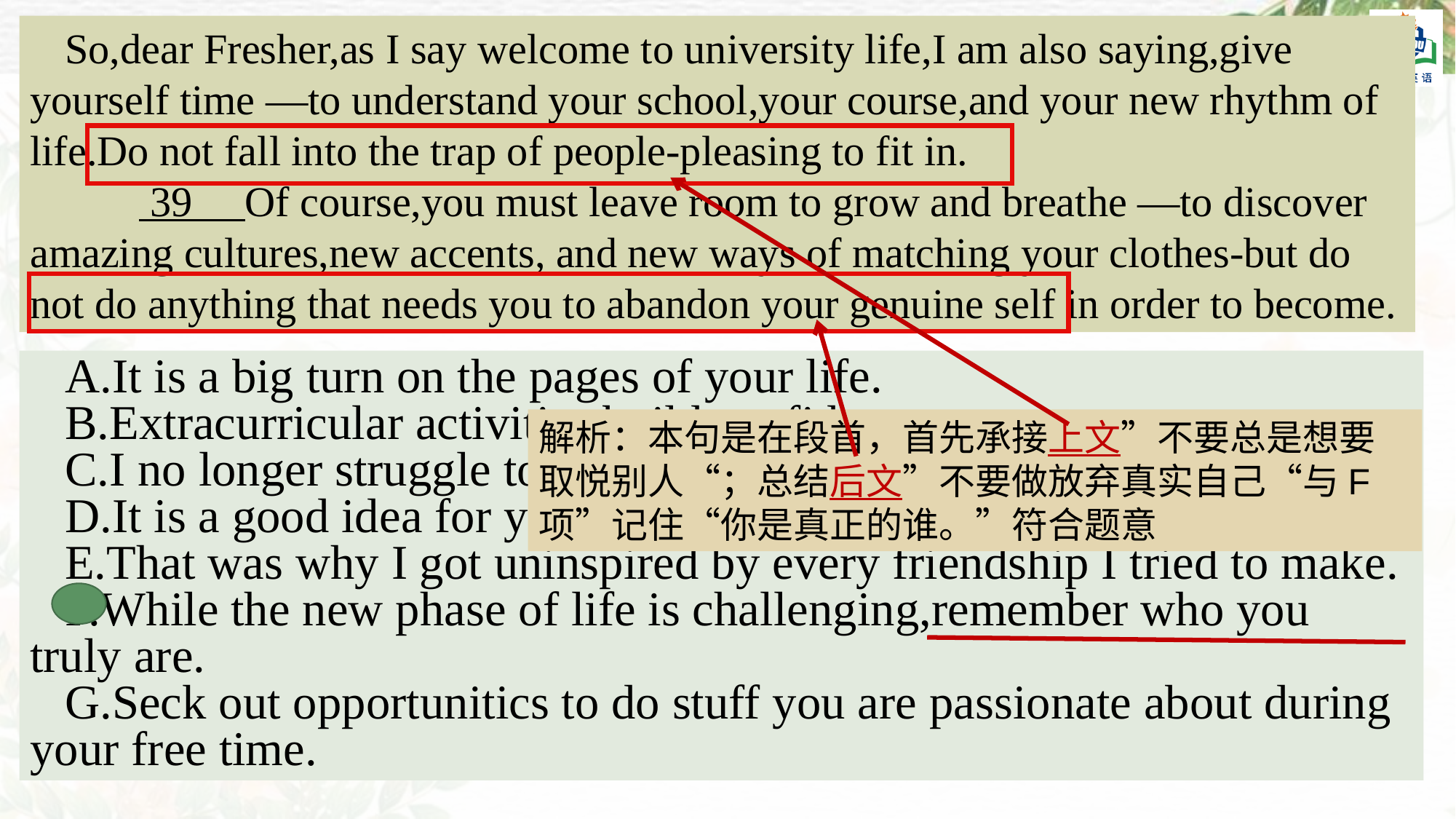

So,dear Fresher,as I say welcome to university life,I am also saying,give yourself time —to understand your school,your course,and your new rhythm of life.Do not fall into the trap of people-pleasing to fit in.
	 39     Of course,you must leave room to grow and breathe —to discover amazing cultures,new accents, and new ways of matching your clothes-but do not do anything that needs you to abandon your genuine self in order to become.

A.It is a big turn on the pages of your life.
B.Extracurricular activities build confidence.
C.I no longer struggle too hard to fit square pegs into round holes.
D.It is a good idea for you to make friends with like-minded people.
E.That was why I got uninspired by every friendship I tried to make.
F.While the new phase of life is challenging,remember who you truly are.
G.Seck out opportunitics to do stuff you are passionate about during your free time.
解析：本句是在段首，首先承接上文”不要总是想要取悦别人“；总结后文”不要做放弃真实自己“与F项”记住“你是真正的谁。”符合题意